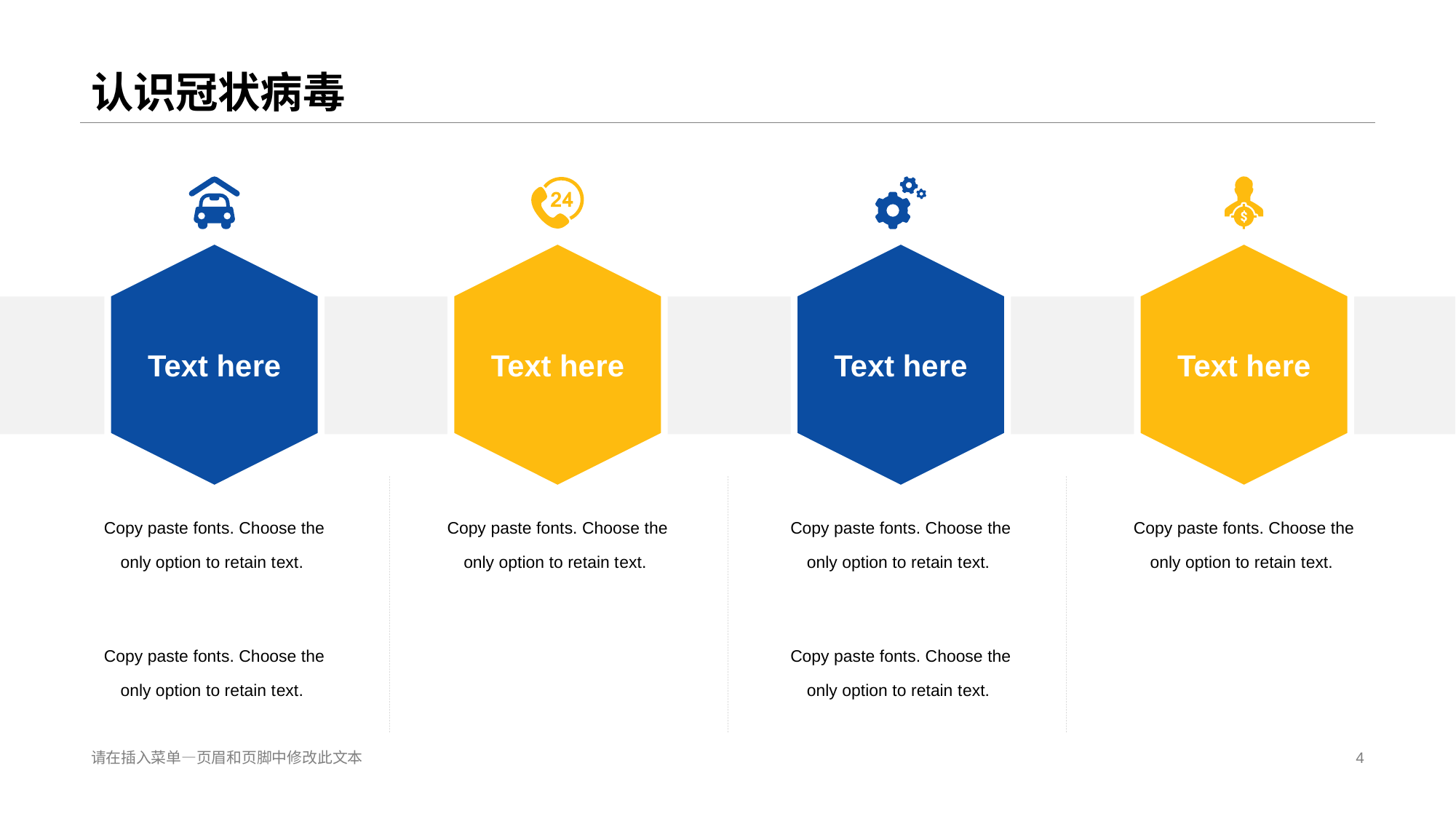

# 认识冠状病毒

Text he re
Text he re
Text he re
Text he re

Copy paste fonts. Choose the only option to retain t ext.
Copy paste fonts. Choose the only option to retain t ext.
Copy paste fonts. Choose the only option to retain t ext.
Copy paste fonts. Choose the only option to retain t ext.
Copy paste fonts. Choose the only option to retain t ext.
Copy paste fonts. Choose the only option to retain t ext.
请在插入菜单—页眉和页脚中修改此文本
4